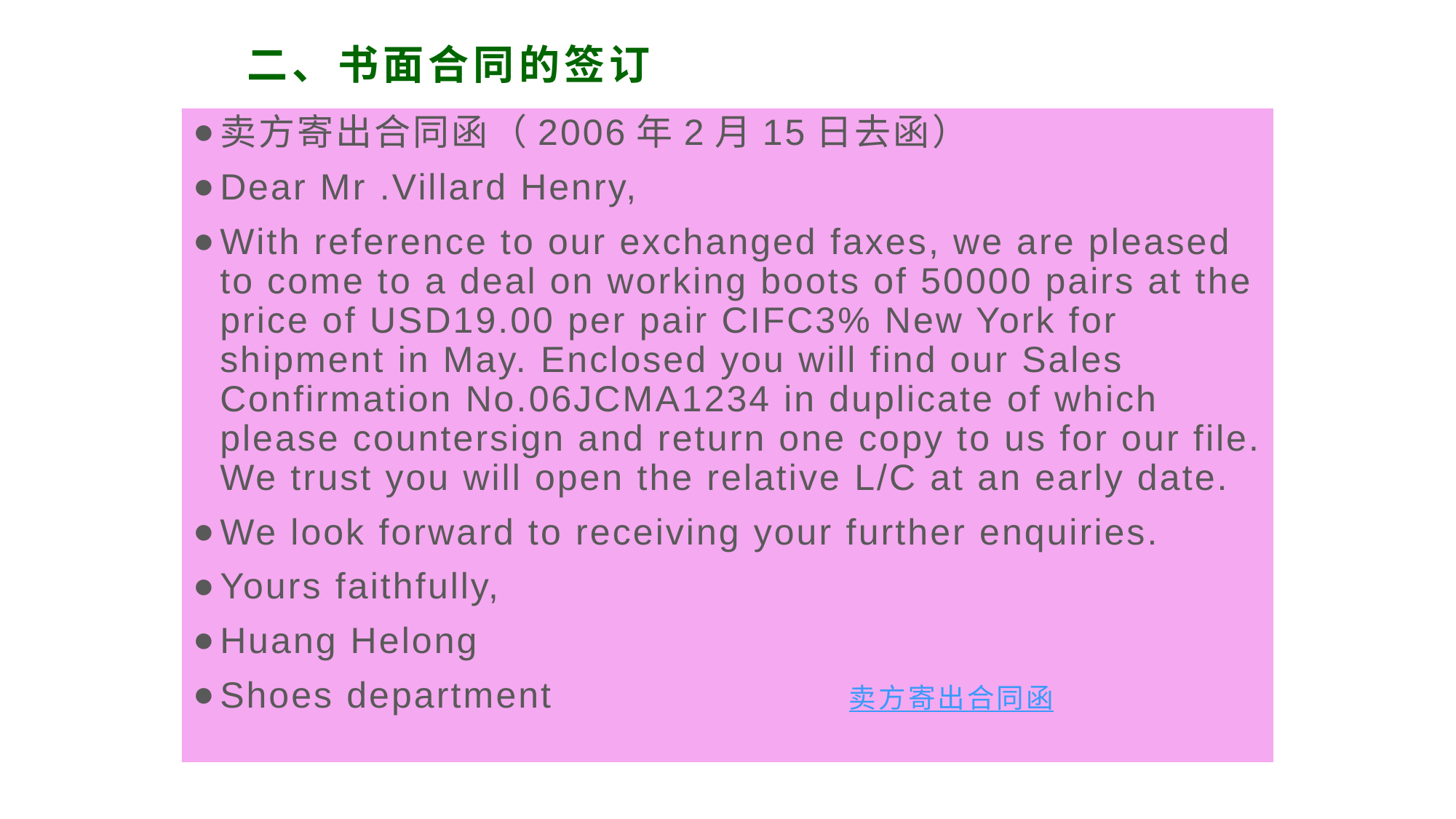

# 二、书面合同的签订
卖方寄出合同函（2006年2月15日去函）
Dear Mr .Villard Henry,
With reference to our exchanged faxes, we are pleased to come to a deal on working boots of 50000 pairs at the price of USD19.00 per pair CIFC3% New York for shipment in May. Enclosed you will find our Sales Confirmation No.06JCMA1234 in duplicate of which please countersign and return one copy to us for our file. We trust you will open the relative L/C at an early date.
We look forward to receiving your further enquiries.
Yours faithfully,
Huang Helong
Shoes department                       卖方寄出合同函